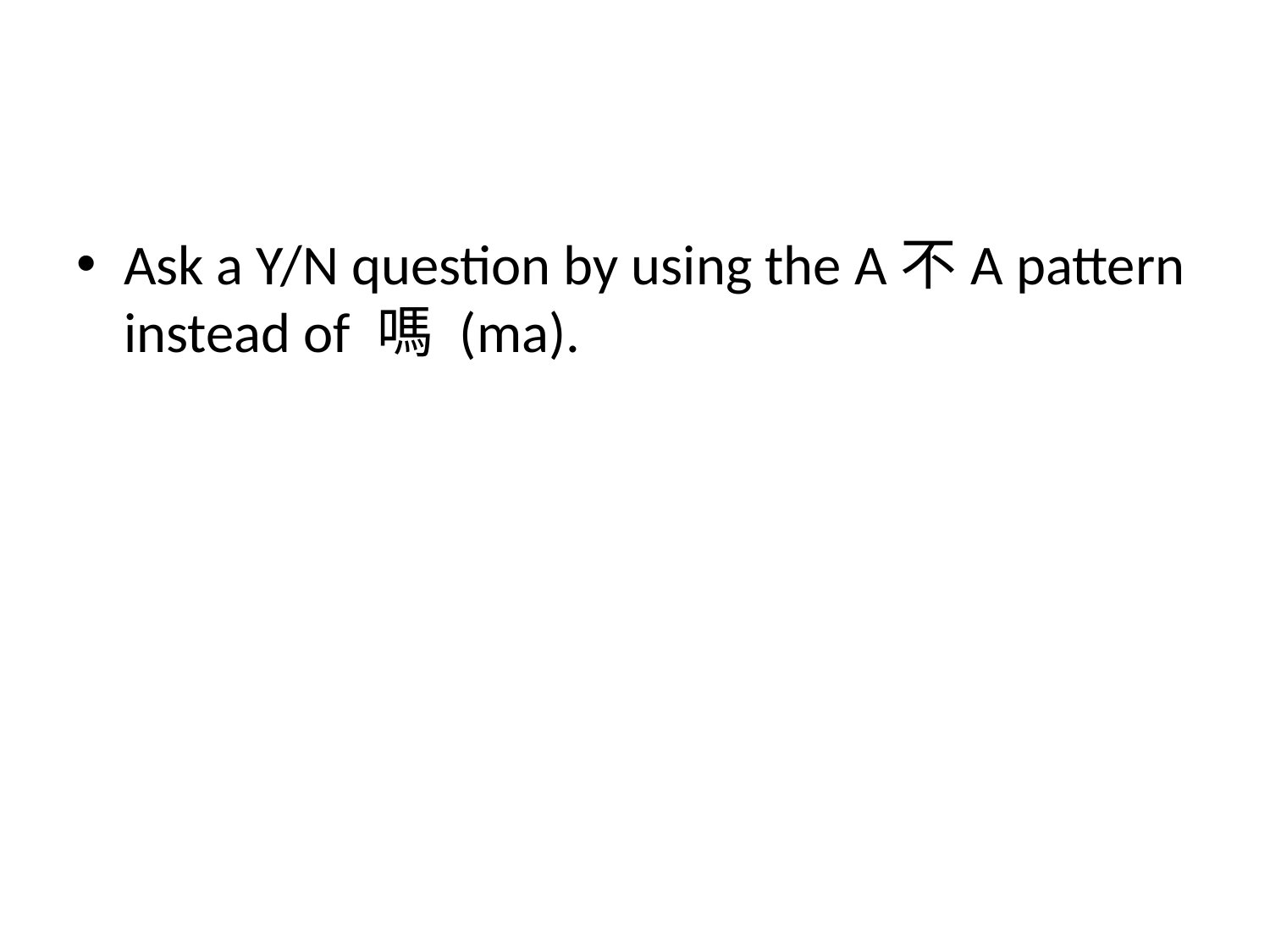

#
Ask a Y/N question by using the A不A pattern instead of 嗎 (ma).